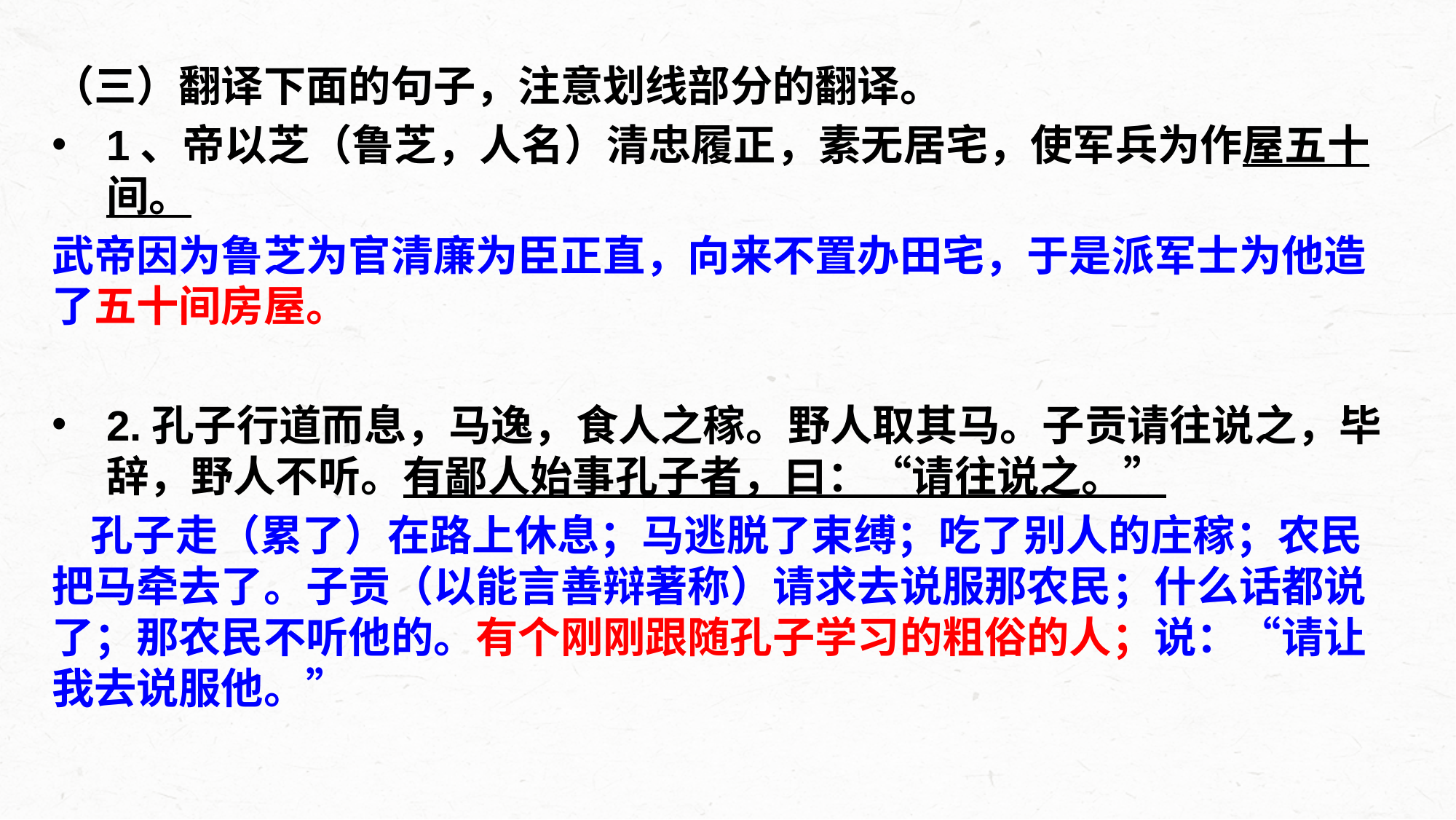

（三）翻译下面的句子，注意划线部分的翻译。
1、帝以芝（鲁芝，人名）清忠履正，素无居宅，使军兵为作屋五十间。
武帝因为鲁芝为官清廉为臣正直，向来不置办田宅，于是派军士为他造了五十间房屋。

2.孔子行道而息，马逸，食人之稼。野人取其马。子贡请往说之，毕辞，野人不听。有鄙人始事孔子者，曰：“请往说之。”
   孔子走（累了）在路上休息；马逃脱了束缚；吃了别人的庄稼；农民把马牵去了。子贡（以能言善辩著称）请求去说服那农民；什么话都说了；那农民不听他的。有个刚刚跟随孔子学习的粗俗的人；说：“请让我去说服他。”